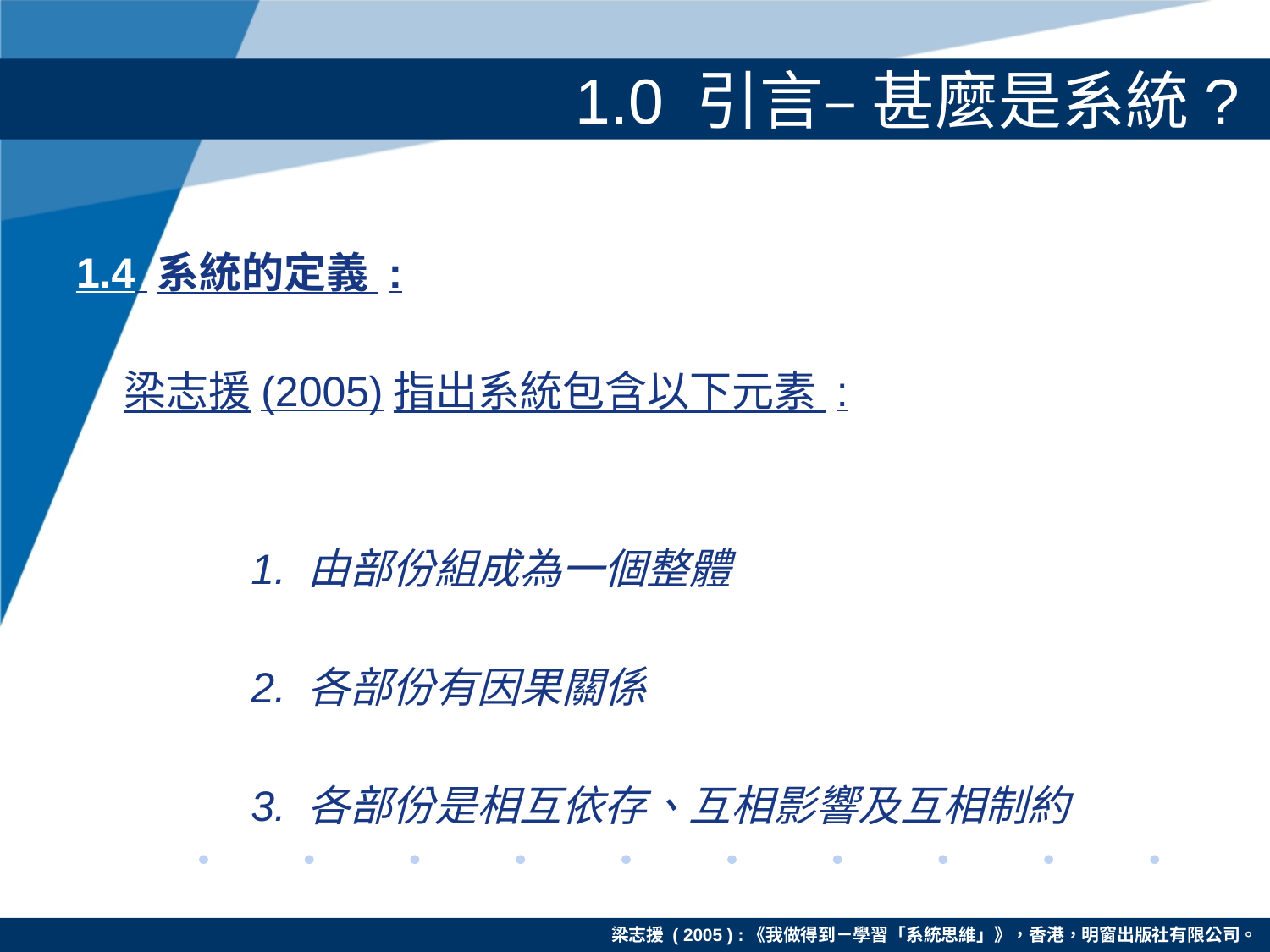

# 1.0 引言– 甚麼是系統?
1.4 系統的定義 :

	梁志援(2005)指出系統包含以下元素 :

		1. 由部份組成為一個整體

		2. 各部份有因果關係

		3. 各部份是相互依存、互相影響及互相制約
梁志援 ( 2005 ) :《我做得到－學習「系統思維」》，香港，明窗出版社有限公司。